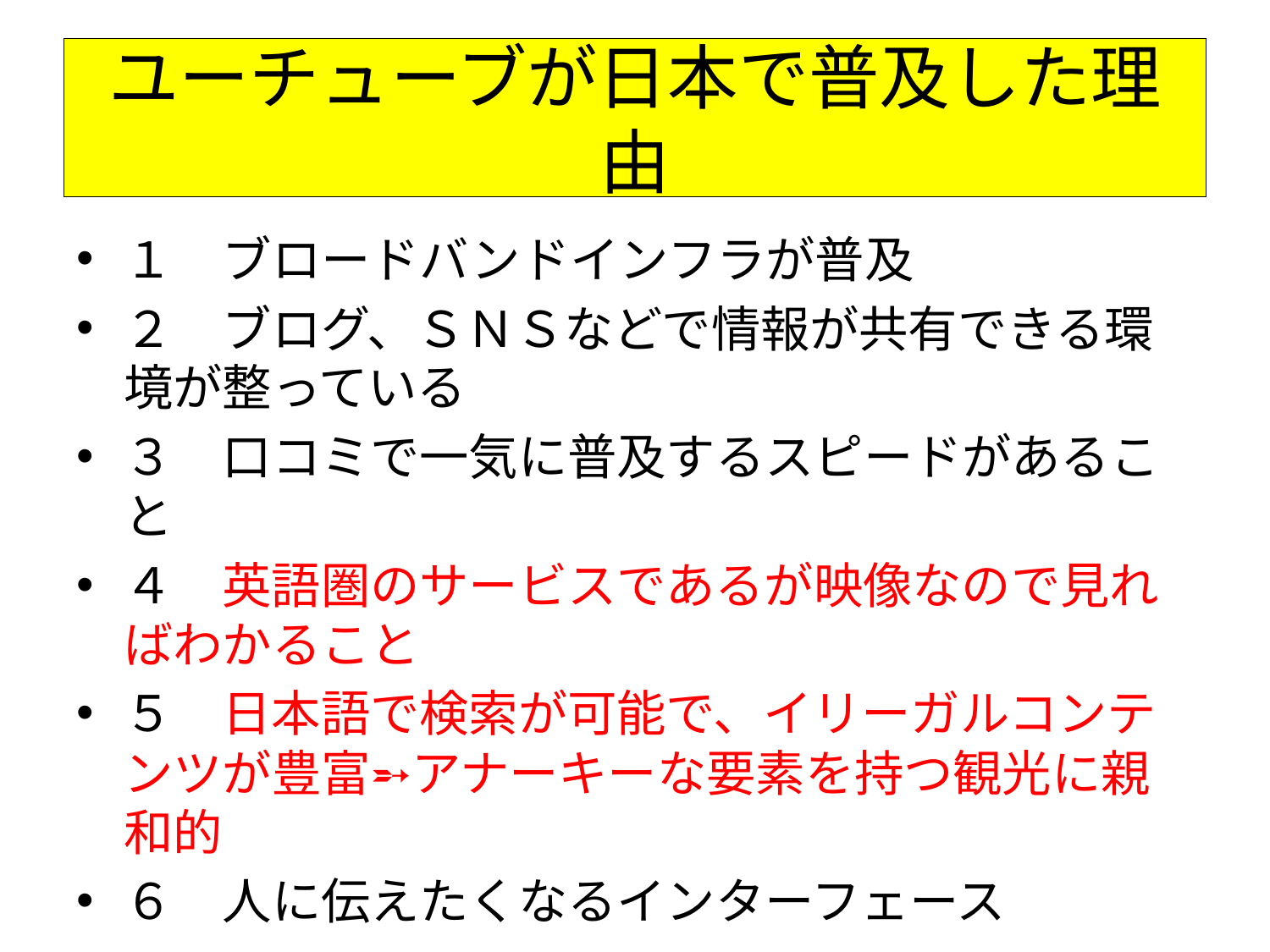

# ユーチューブが日本で普及した理由
１　ブロードバンドインフラが普及
２　ブログ、ＳＮＳなどで情報が共有できる環境が整っている
３　口コミで一気に普及するスピードがあること
４　英語圏のサービスであるが映像なので見ればわかること
５　日本語で検索が可能で、イリーガルコンテンツが豊富➵アナーキーな要素を持つ観光に親和的
６　人に伝えたくなるインターフェース